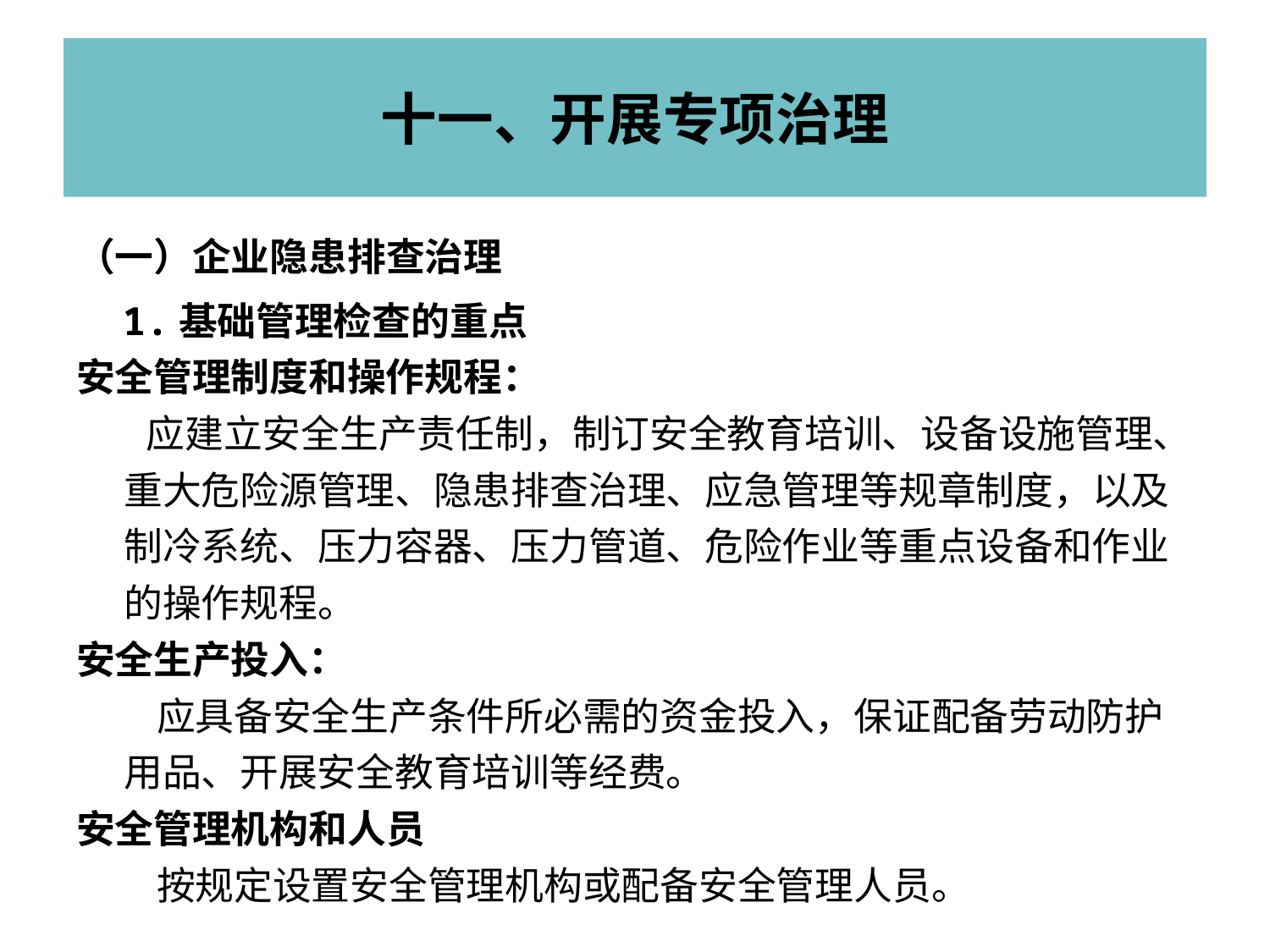

# 十一、开展专项治理
（一）企业隐患排查治理
  1.基础管理检查的重点
安全管理制度和操作规程：
       应建立安全生产责任制，制订安全教育培训、设备设施管理、重大危险源管理、隐患排查治理、应急管理等规章制度，以及制冷系统、压力容器、压力管道、危险作业等重点设备和作业的操作规程。
安全生产投入：
        应具备安全生产条件所必需的资金投入，保证配备劳动防护用品、开展安全教育培训等经费。
安全管理机构和人员
        按规定设置安全管理机构或配备安全管理人员。
103